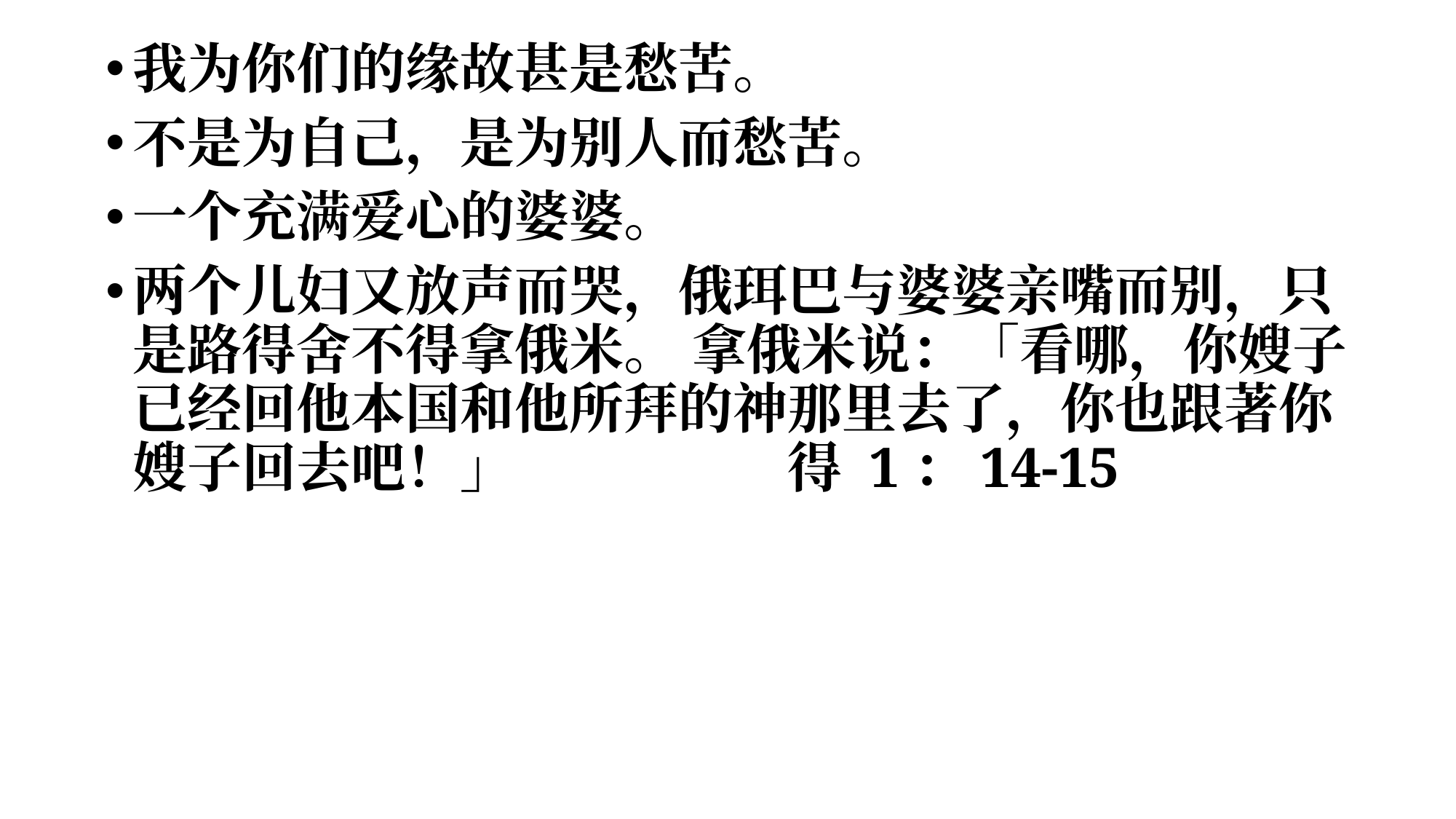

我为你们的缘故甚是愁苦。
不是为自己，是为别人而愁苦。
一个充满爱心的婆婆。
两个儿妇又放声而哭，俄珥巴与婆婆亲嘴而别，只是路得舍不得拿俄米。 拿俄米说：「看哪，你嫂子已经回他本国和他所拜的神那里去了，你也跟著你嫂子回去吧！」			得 1：14-15